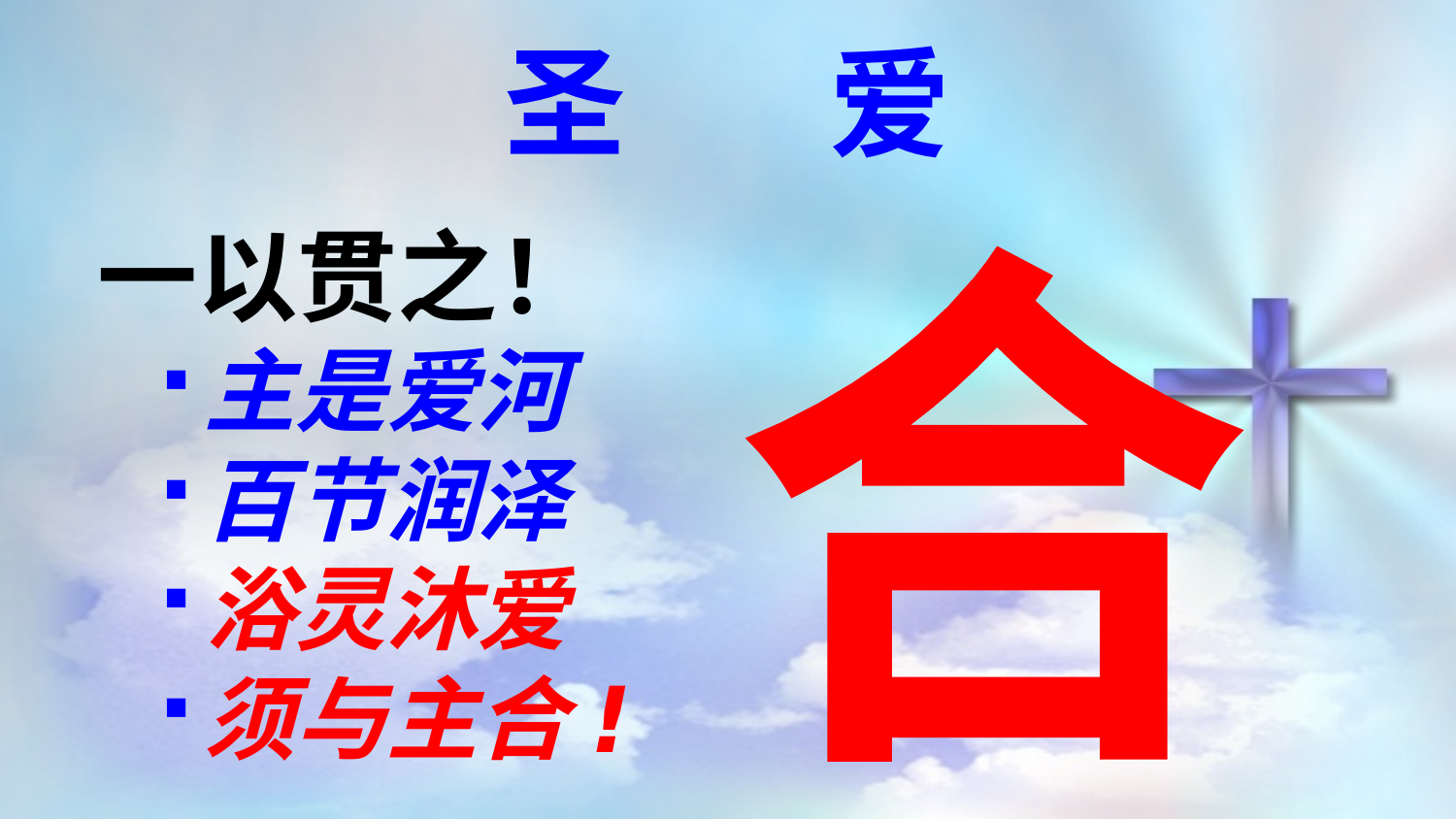

圣   爱
一以贯之！
主是爱河
百节润泽
浴灵沐爱
须与主合!
合